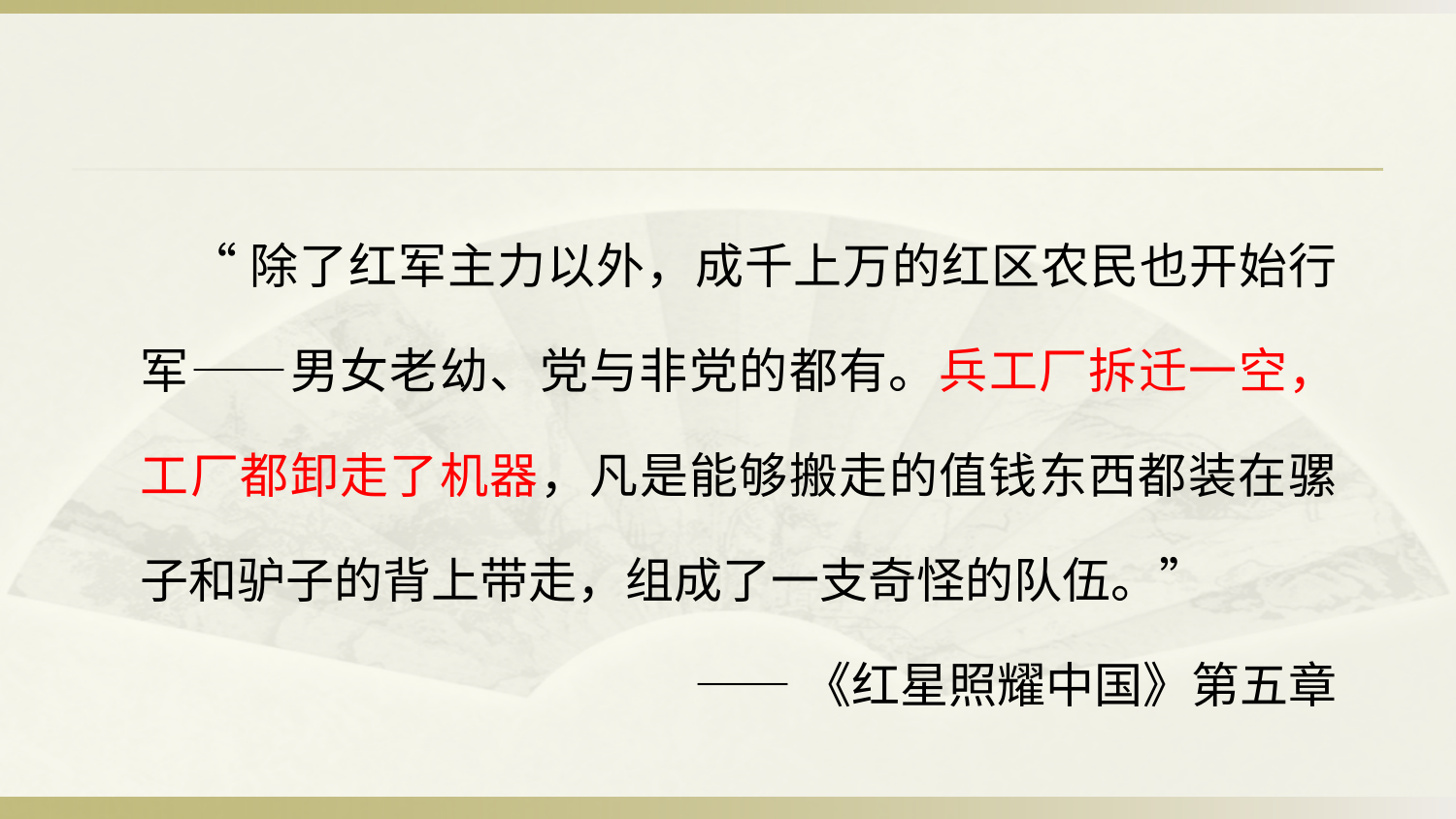

#
    “除了红军主力以外，成千上万的红区农民也开始行军——男女老幼、党与非党的都有。兵工厂拆迁一空，工厂都卸走了机器，凡是能够搬走的值钱东西都装在骡子和驴子的背上带走，组成了一支奇怪的队伍。”
——《红星照耀中国》第五章